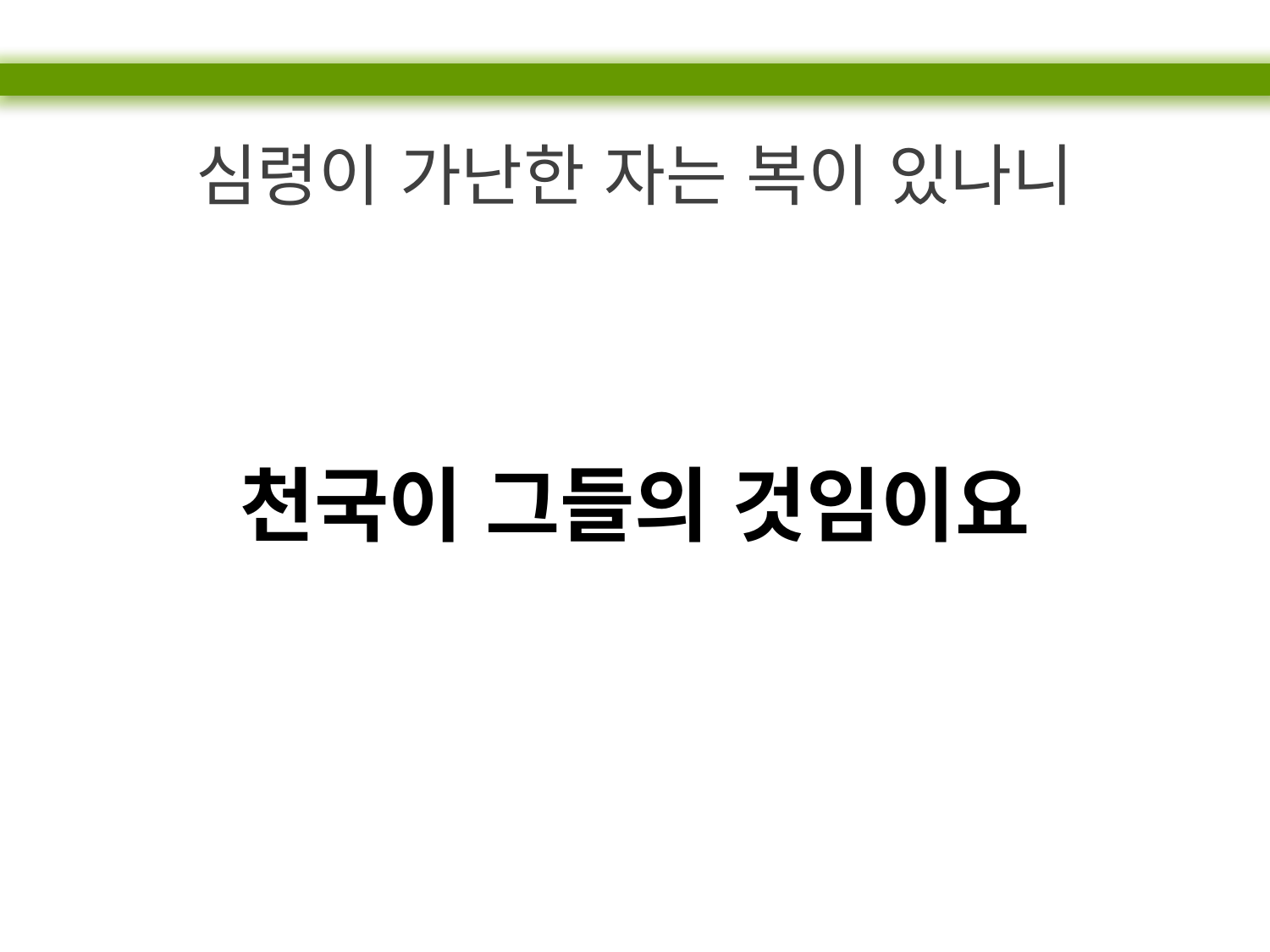

심령이 가난한 자는 복이 있나니
천국이 그들의 것임이요